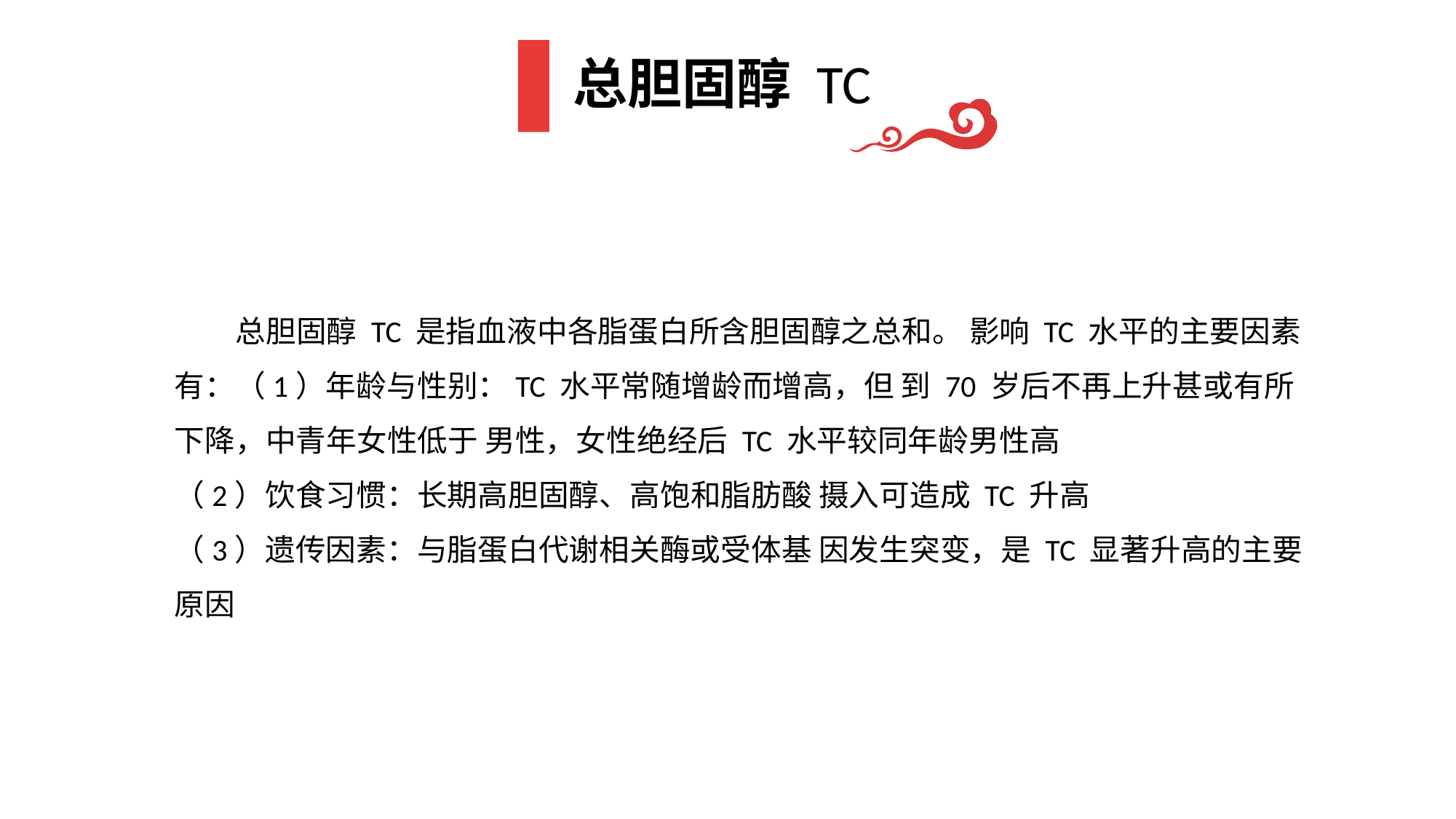

# 总胆固醇 TC
        总胆固醇 TC 是指血液中各脂蛋白所含胆固醇之总和。 影响 TC 水平的主要因素有：（1）年龄与性别：TC 水平常随增龄而增高，但 到 70 岁后不再上升甚或有所下降，中青年女性低于 男性，女性绝经后 TC 水平较同年龄男性高
（2）饮食习惯：长期高胆固醇、高饱和脂肪酸 摄入可造成 TC 升高
（3）遗传因素：与脂蛋白代谢相关酶或受体基 因发生突变，是 TC 显著升高的主要原因